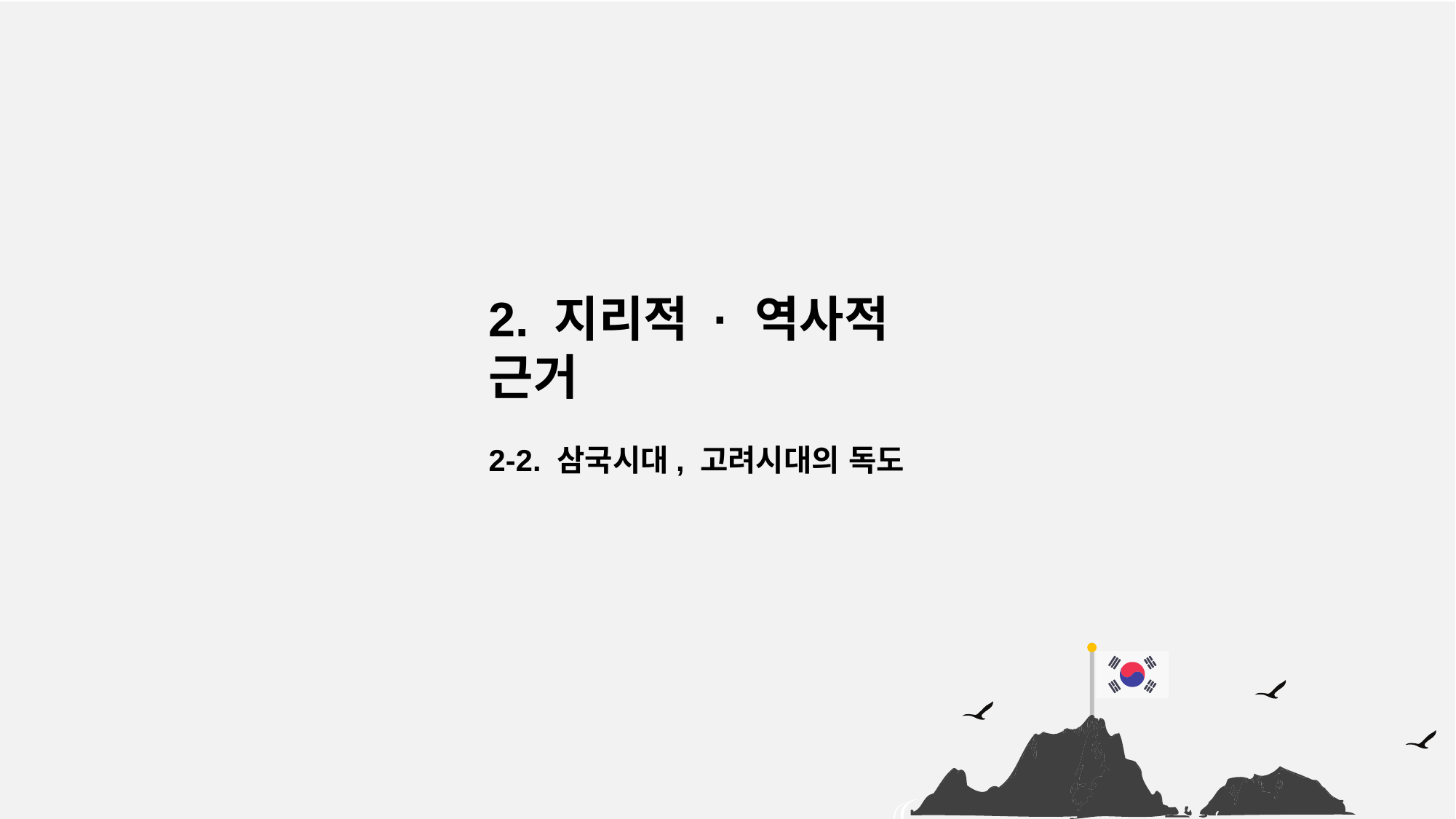

2. 지리적 · 역사적 근거

2-2. 삼국시대, 고려시대의 독도